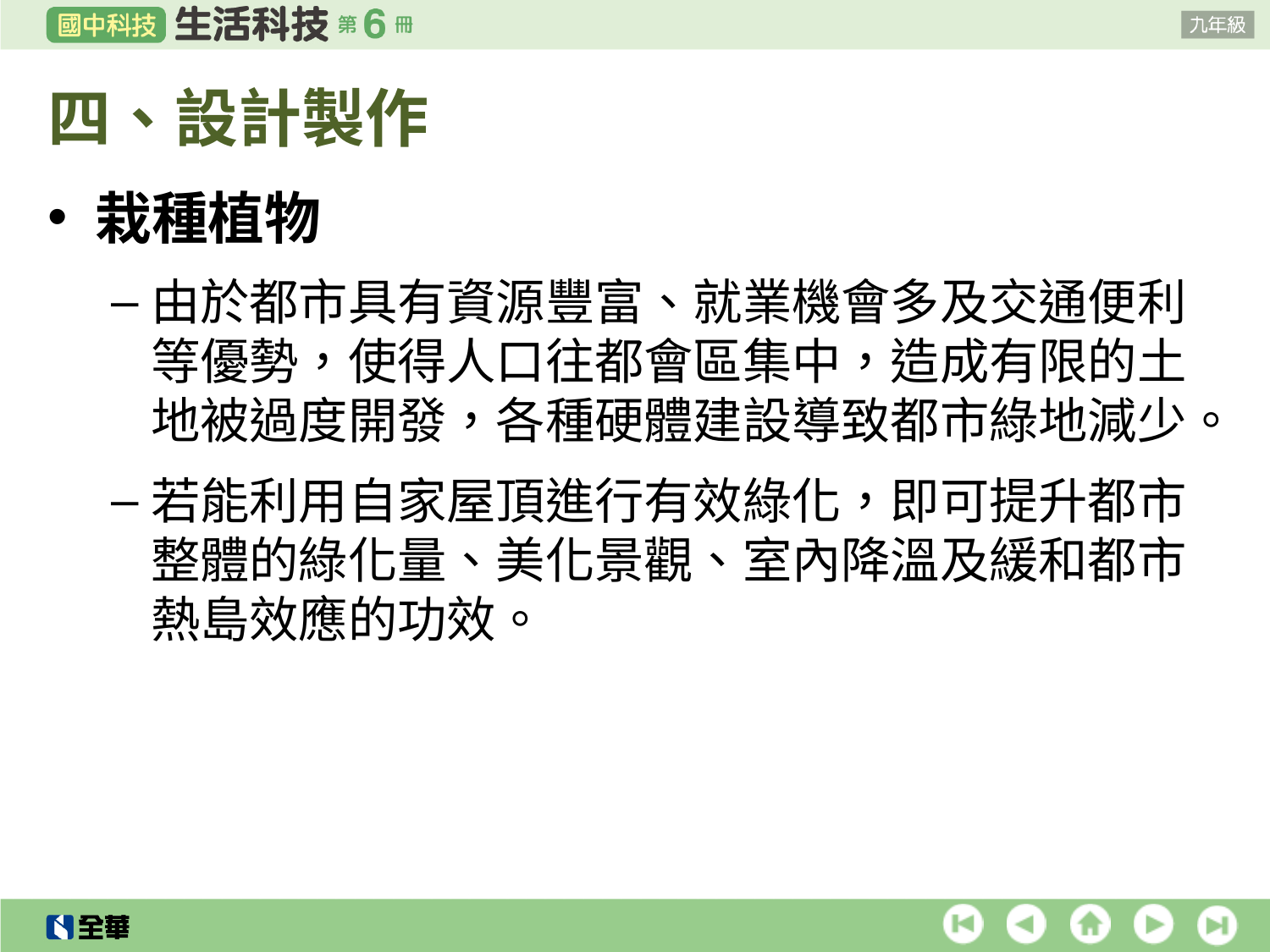

# 四、設計製作
栽種植物
由於都市具有資源豐富、就業機會多及交通便利等優勢，使得人口往都會區集中，造成有限的土地被過度開發，各種硬體建設導致都市綠地減少。
若能利用自家屋頂進行有效綠化，即可提升都市整體的綠化量、美化景觀、室內降溫及緩和都市熱島效應的功效。